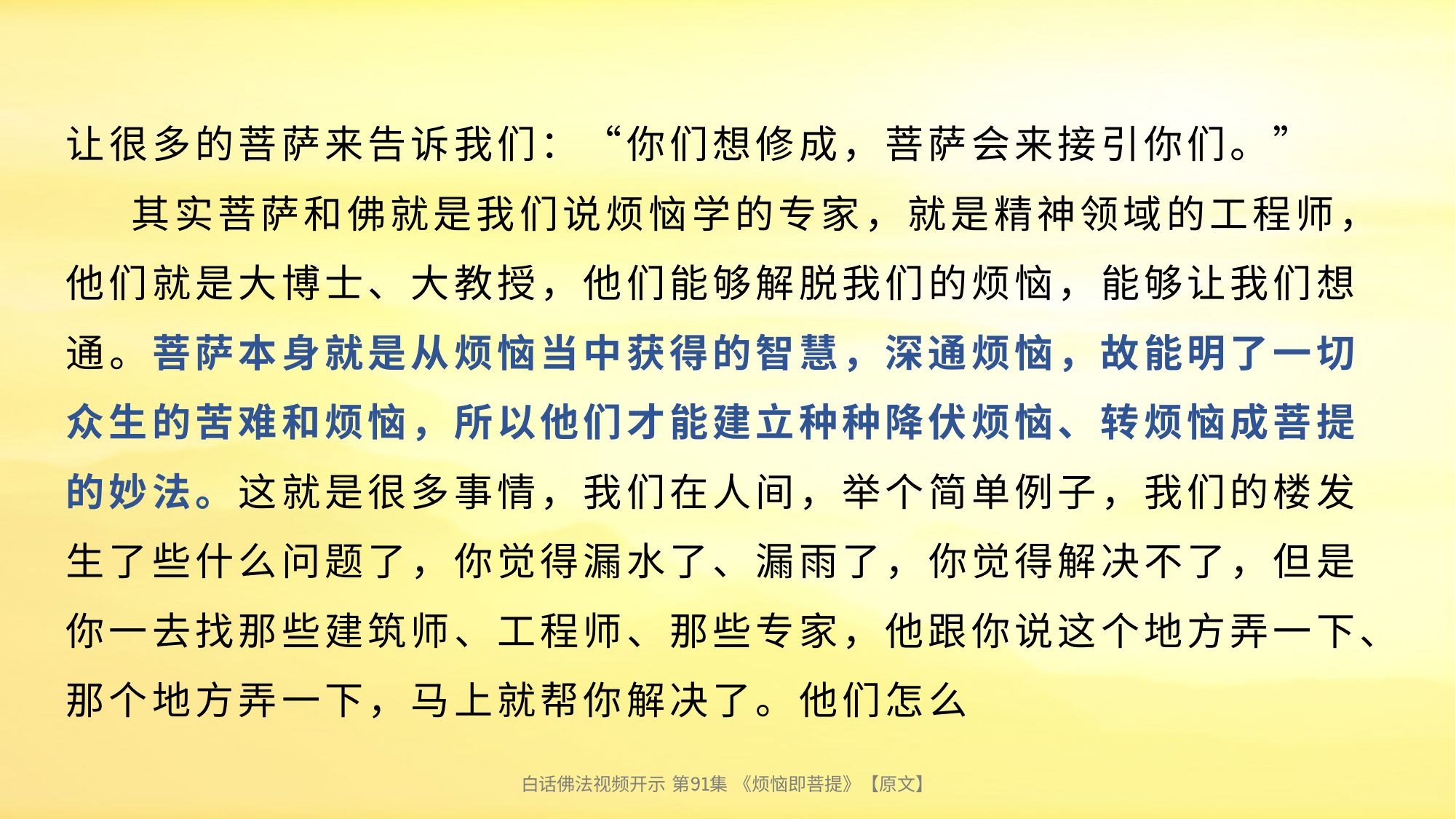

# 让很多的菩萨来告诉我们：“你们想修成，菩萨会来接引你们。” 其实菩萨和佛就是我们说烦恼学的专家，就是精神领域的工程师，他们就是大博士、大教授，他们能够解脱我们的烦恼，能够让我们想通。菩萨本身就是从烦恼当中获得的智慧，深通烦恼，故能明了一切众生的苦难和烦恼，所以他们才能建立种种降伏烦恼、转烦恼成菩提的妙法。这就是很多事情，我们在人间，举个简单例子，我们的楼发生了些什么问题了，你觉得漏水了、漏雨了，你觉得解决不了，但是你一去找那些建筑师、工程师、那些专家，他跟你说这个地方弄一下、那个地方弄一下，马上就帮你解决了。他们怎么
白话佛法视频开示 第91集 《烦恼即菩提》【原文】